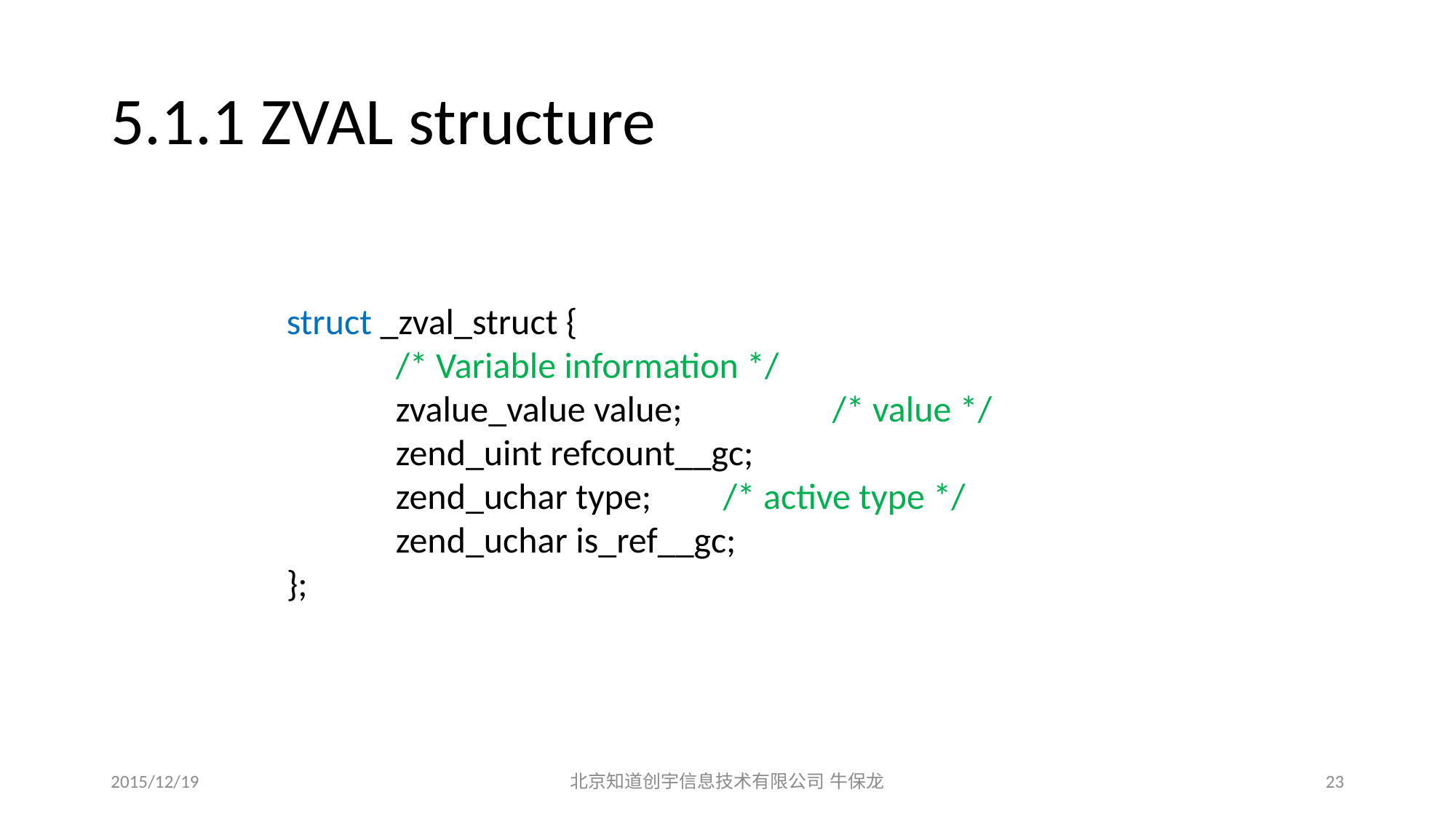

# 5.1.1 ZVAL structure
struct _zval_struct {
	/* Variable information */
	zvalue_value value;		/* value */
	zend_uint refcount__gc;
	zend_uchar type;	/* active type */
	zend_uchar is_ref__gc;
};
2015/12/19
北京知道创宇信息技术有限公司 牛保龙
23